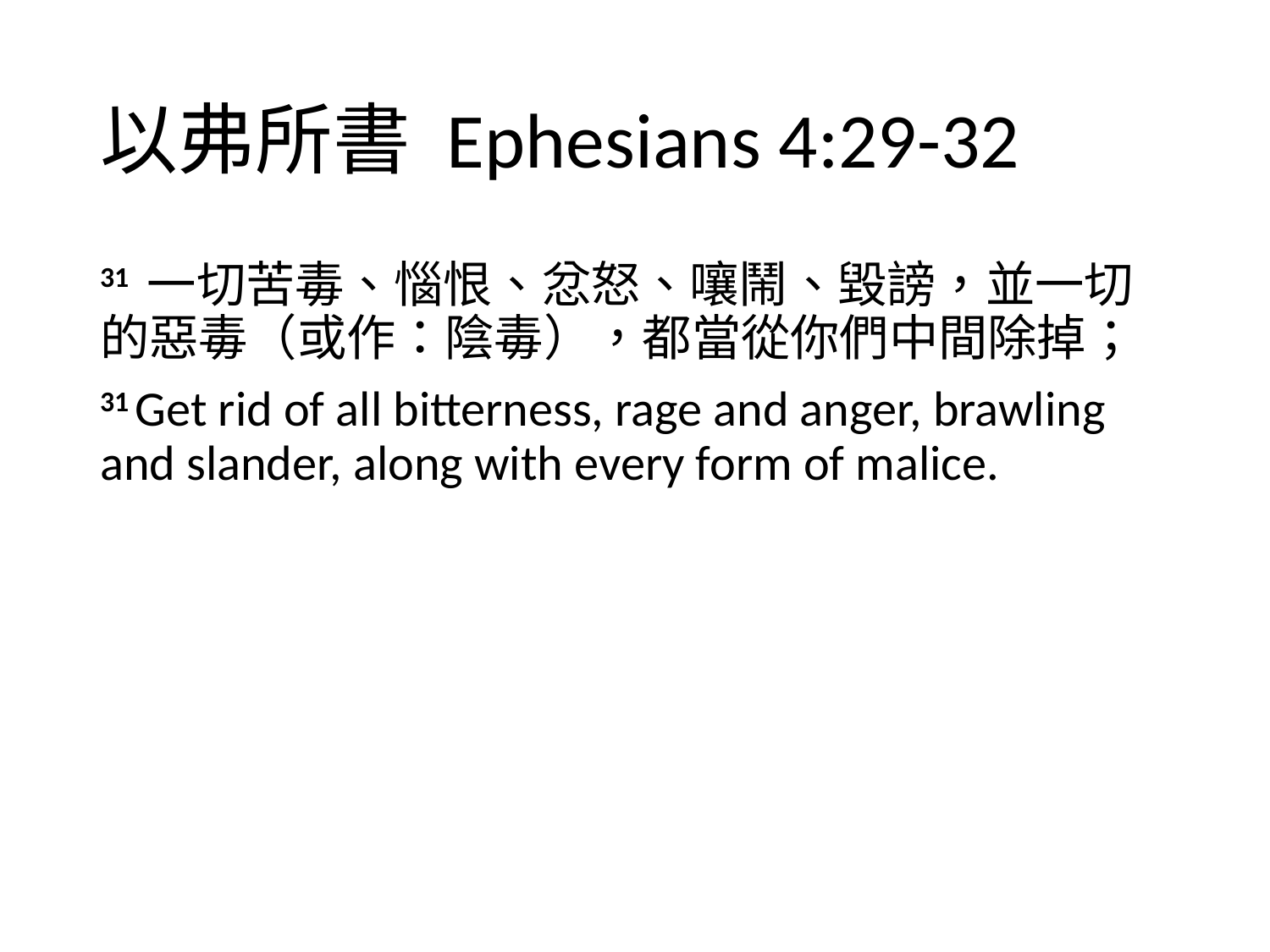

# 以弗所書 Ephesians 4:29-32
31 一切苦毒、惱恨、忿怒、嚷鬧、毀謗，並一切的惡毒（或作：陰毒），都當從你們中間除掉；
31 Get rid of all bitterness, rage and anger, brawling and slander, along with every form of malice.